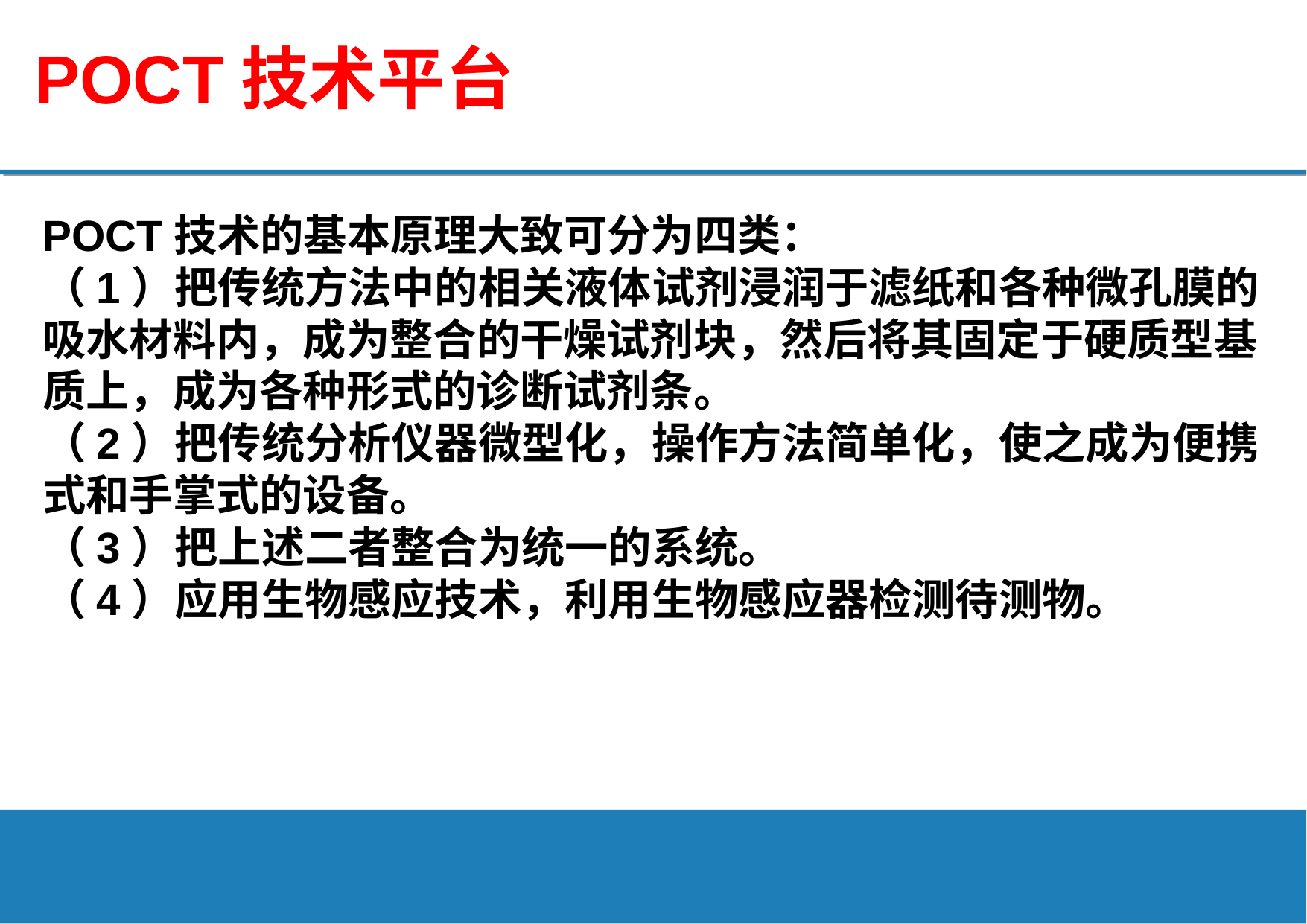

POCT技术平台
POCT技术的基本原理大致可分为四类：
（1）把传统方法中的相关液体试剂浸润于滤纸和各种微孔膜的吸水材料内，成为整合的干燥试剂块，然后将其固定于硬质型基质上，成为各种形式的诊断试剂条。
（2）把传统分析仪器微型化，操作方法简单化，使之成为便携式和手掌式的设备。
（3）把上述二者整合为统一的系统。
（4）应用生物感应技术，利用生物感应器检测待测物。